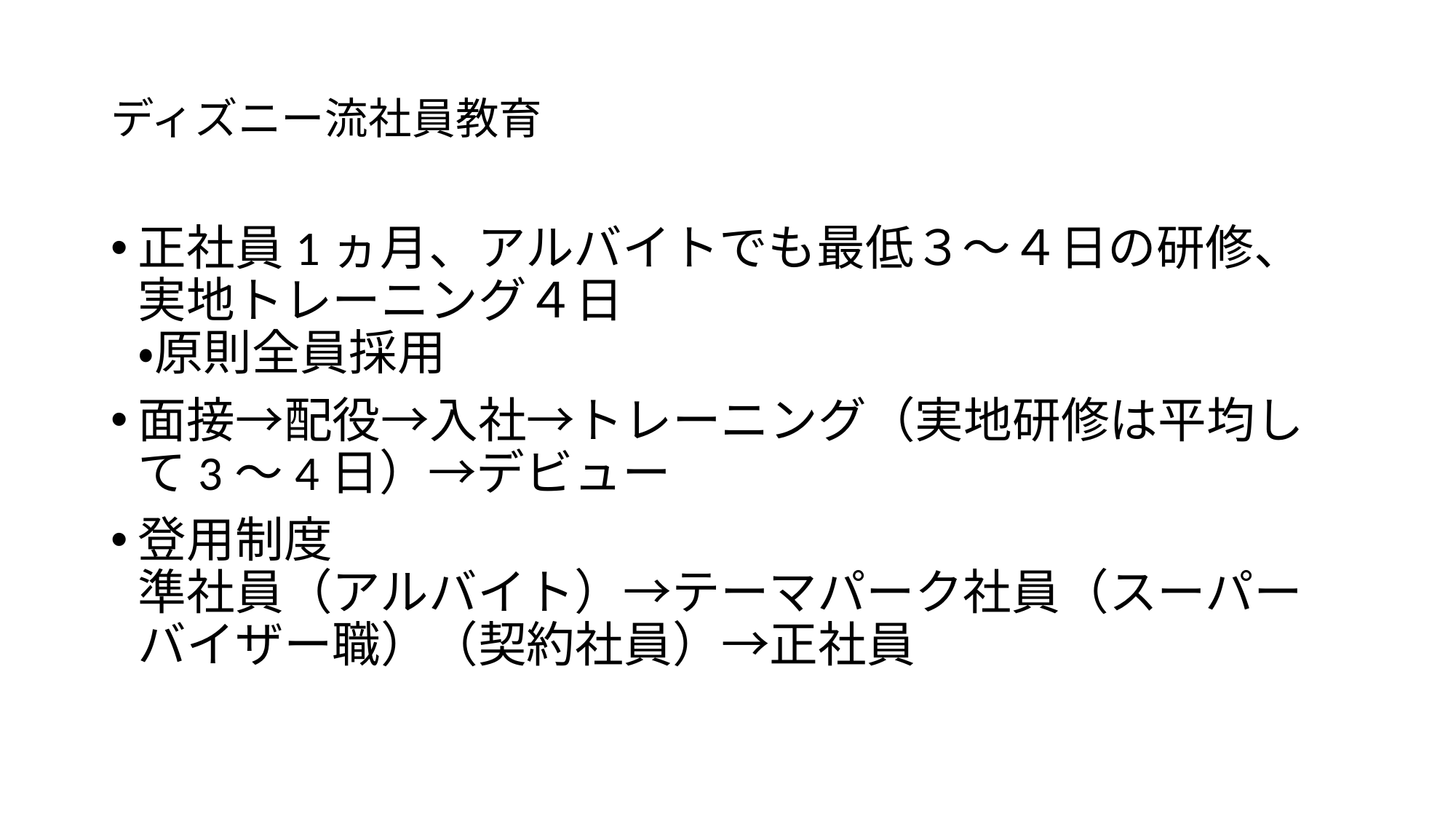

# ディズニー流社員教育
正社員1ヵ月、アルバイトでも最低３～４日の研修、実地トレーニング４日
・原則全員採用
面接→配役→入社→トレーニング（実地研修は平均して3～4日）→デビュー
登用制度
準社員（アルバイト）→テーマパーク社員（スーパーバイザー職）（契約社員）→正社員